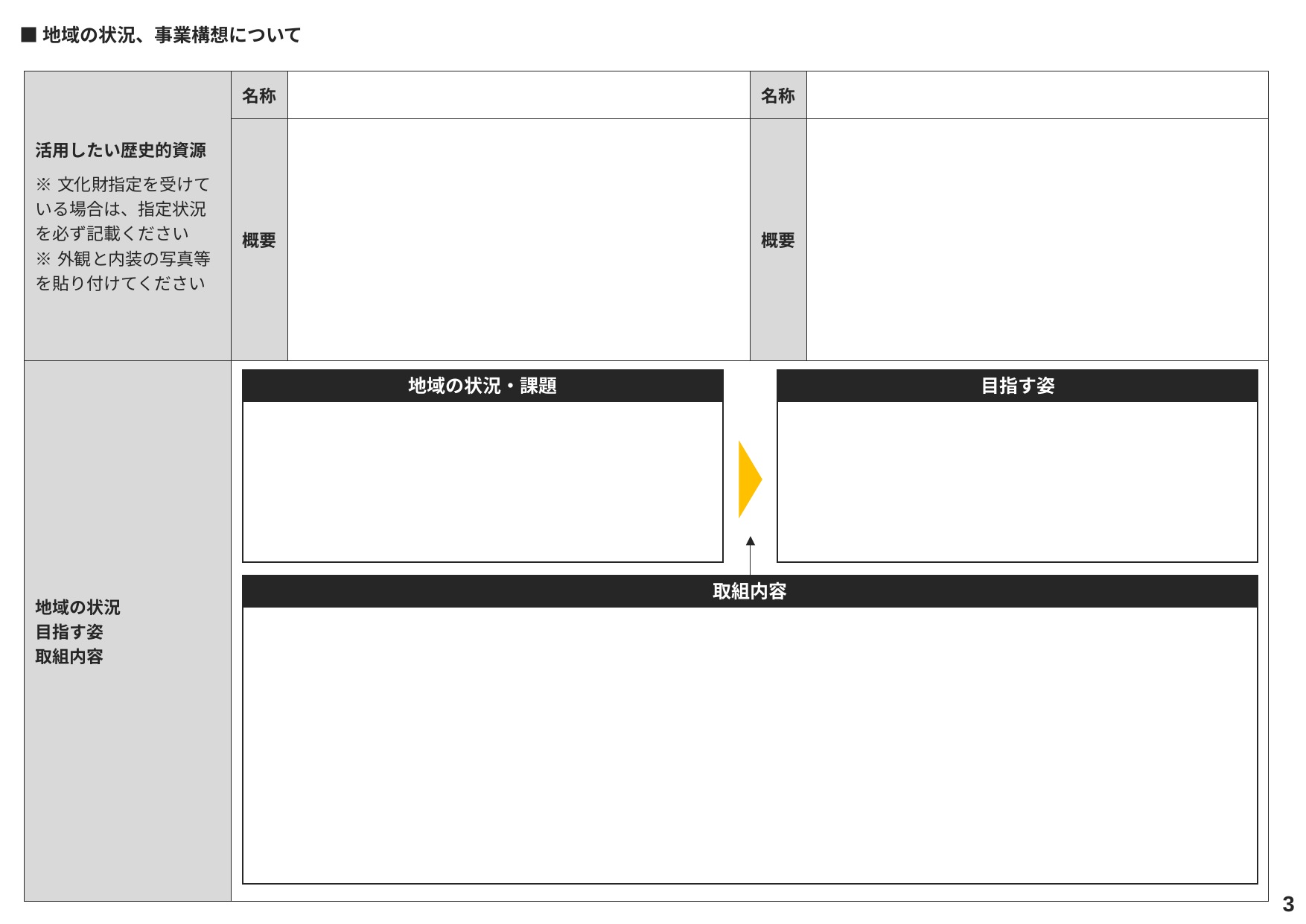

■地域の状況、事業構想について
| 活用したい歴史的資源 ※文化財指定を受けている場合は、指定状況を必ず記載ください ※外観と内装の写真等を貼り付けてください | 名称 |  | 名称 |  |
| --- | --- | --- | --- | --- |
|  | 概要 |  | 概要 |  |
| 地域の状況 目指す姿 取組内容 |  |  |  |  |
地域の状況・課題

目指す姿

取組内容

3